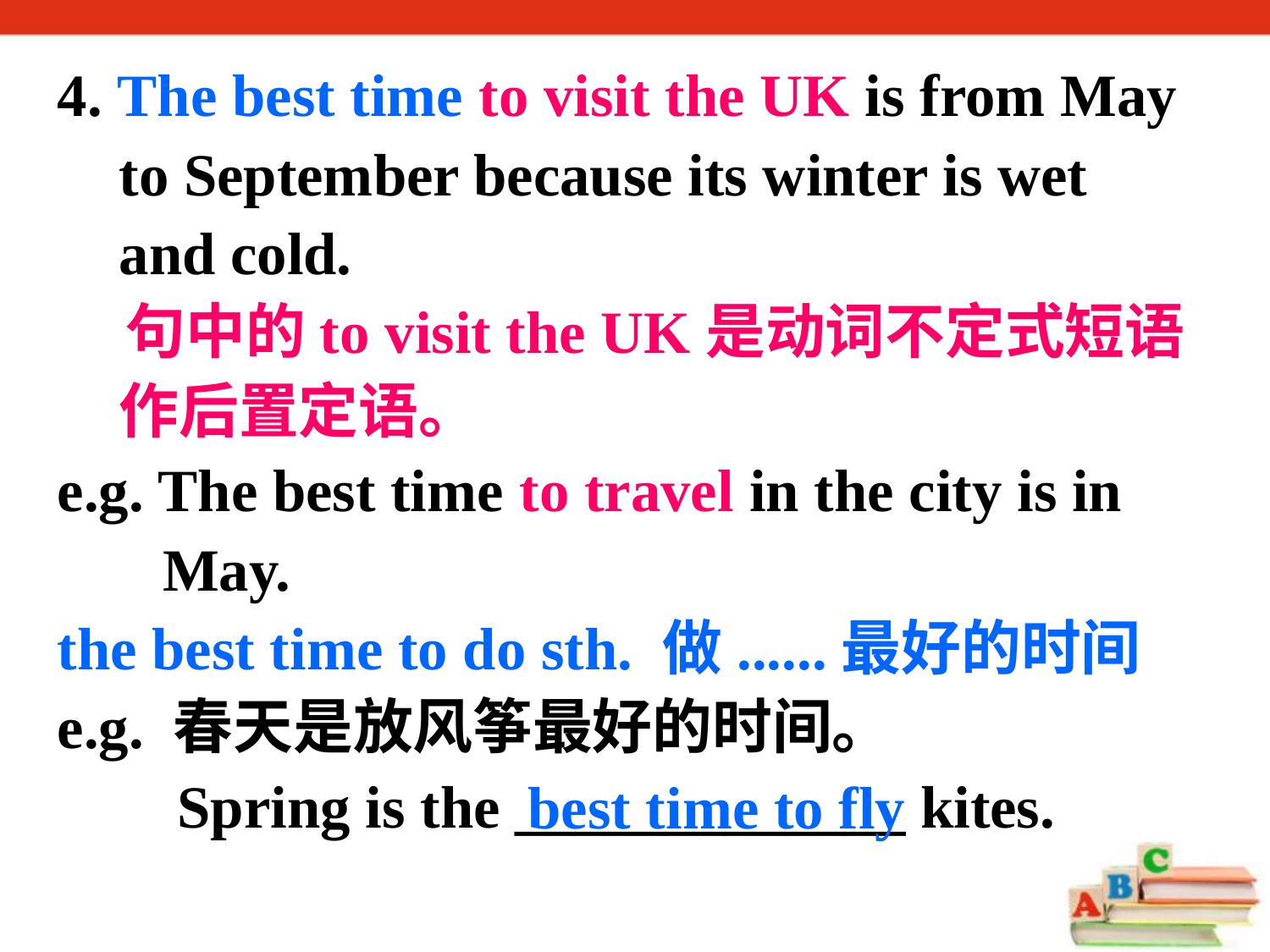

4. The best time to visit the UK is from May to September because its winter is wet and cold.
    句中的to visit the UK是动词不定式短语作后置定语。
e.g. The best time to travel in the city is in
       May.
the best time to do sth. 做......最好的时间
e.g. 春天是放风筝最好的时间。
        Spring is the _____________ kites.
best time to fly